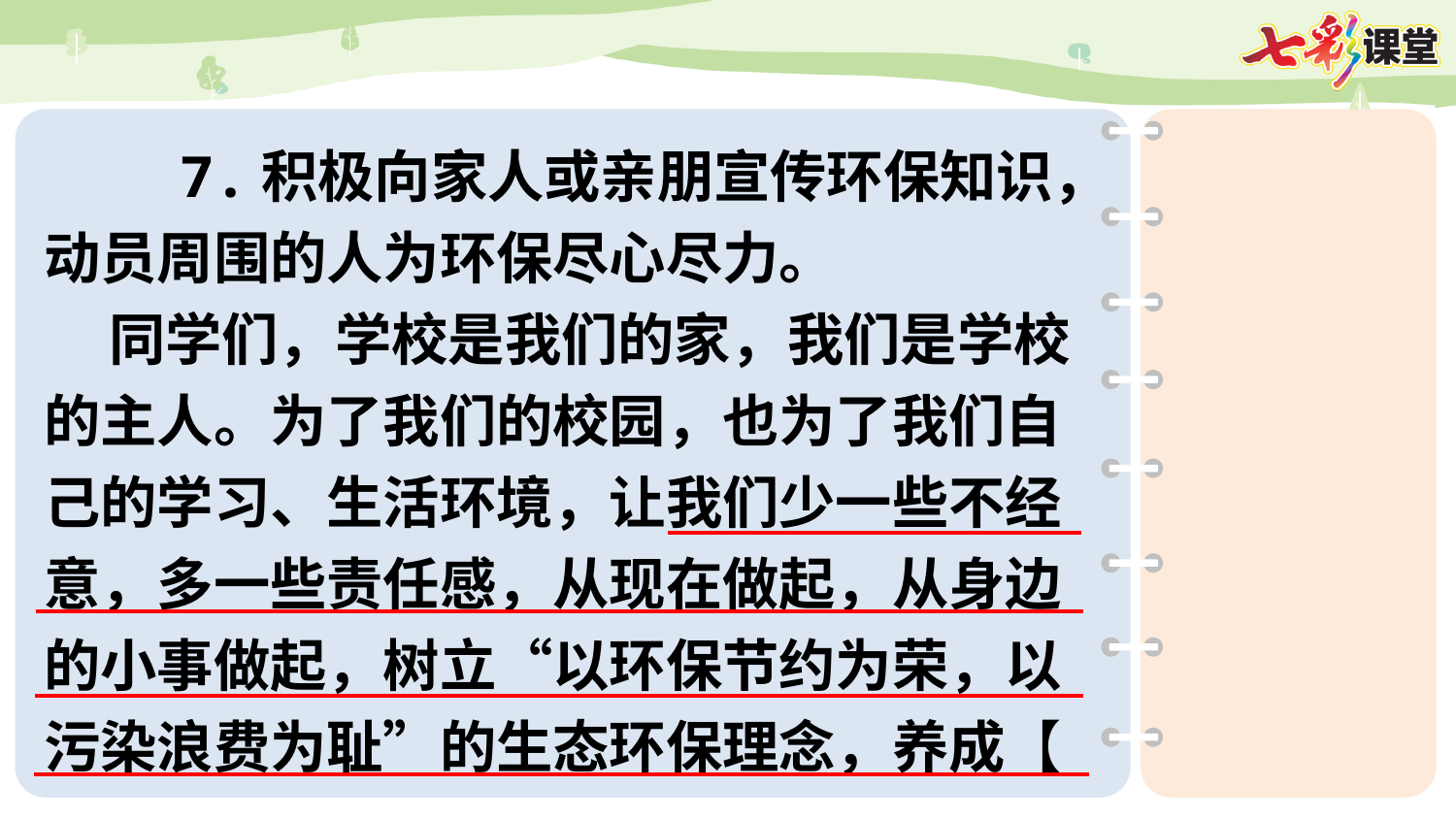

7.积极向家人或亲朋宣传环保知识，动员周围的人为环保尽心尽力。
    同学们，学校是我们的家，我们是学校的主人。为了我们的校园，也为了我们自己的学习、生活环境，让我们少一些不经意，多一些责任感，从现在做起，从身边的小事做起，树立“以环保节约为荣，以污染浪费为耻”的生态环保理念，养成【